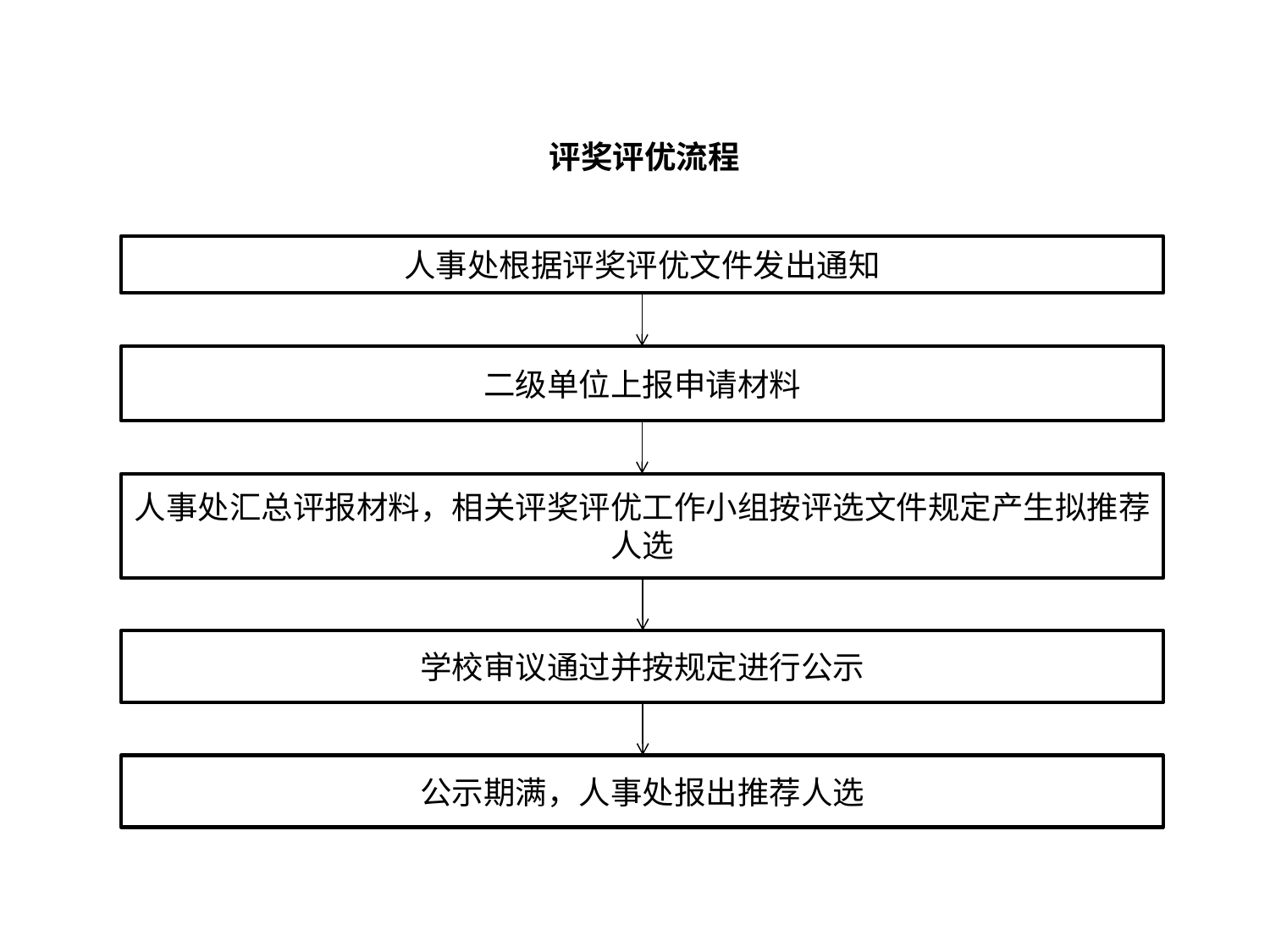

评奖评优流程
人事处根据评奖评优文件发出通知
二级单位上报申请材料
人事处汇总评报材料，相关评奖评优工作小组按评选文件规定产生拟推荐人选
学校审议通过并按规定进行公示
公示期满，人事处报出推荐人选